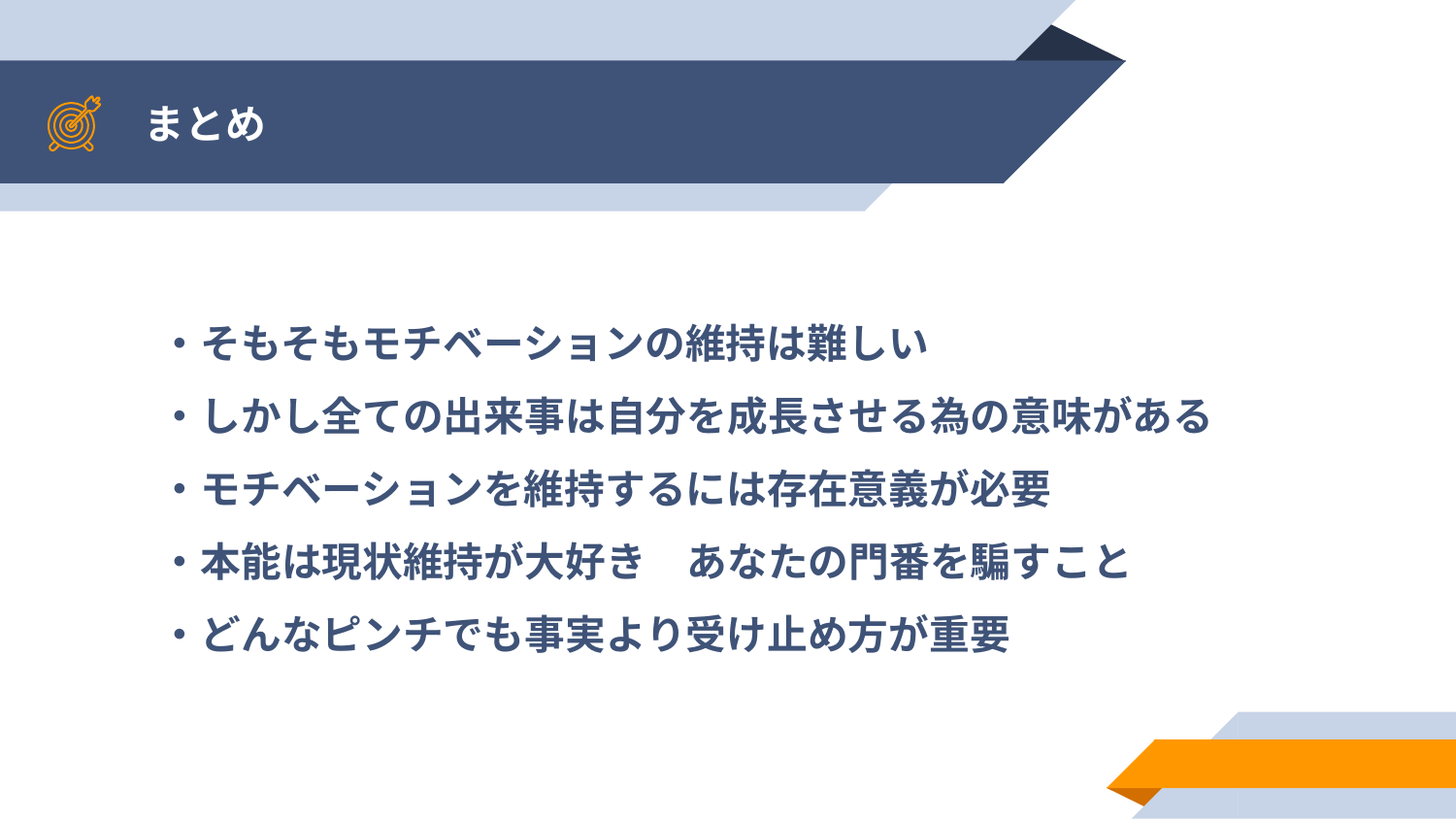

# まとめ

・そもそもモチベーションの維持は難しい
・しかし全ての出来事は自分を成長させる為の意味がある
・モチベーションを維持するには存在意義が必要
・本能は現状維持が大好き　あなたの門番を騙すこと
・どんなピンチでも事実より受け止め方が重要